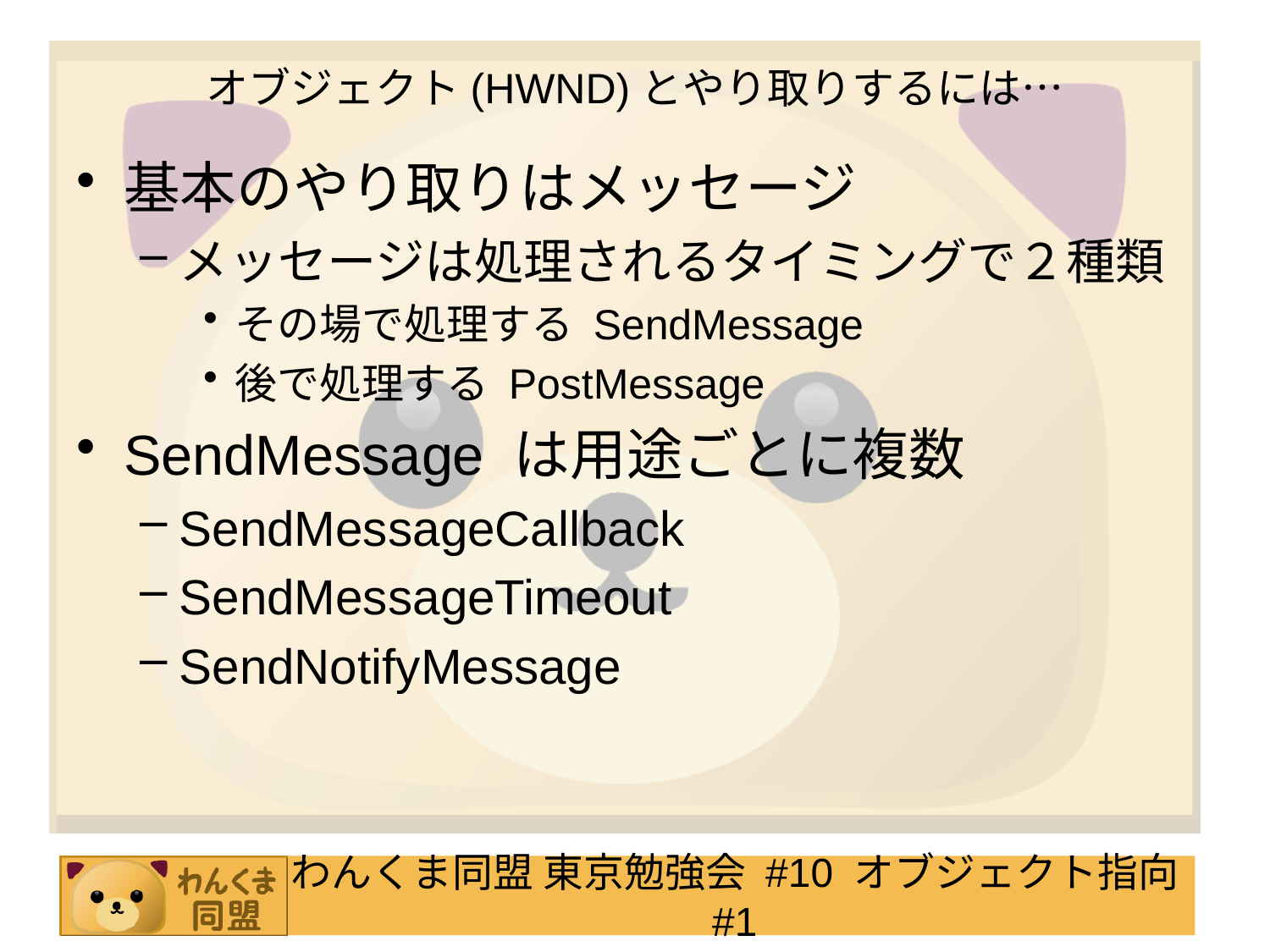

# オブジェクト(HWND)とやり取りするには…
基本のやり取りはメッセージ
メッセージは処理されるタイミングで２種類
その場で処理する SendMessage
後で処理する PostMessage
SendMessage は用途ごとに複数
SendMessageCallback
SendMessageTimeout
SendNotifyMessage